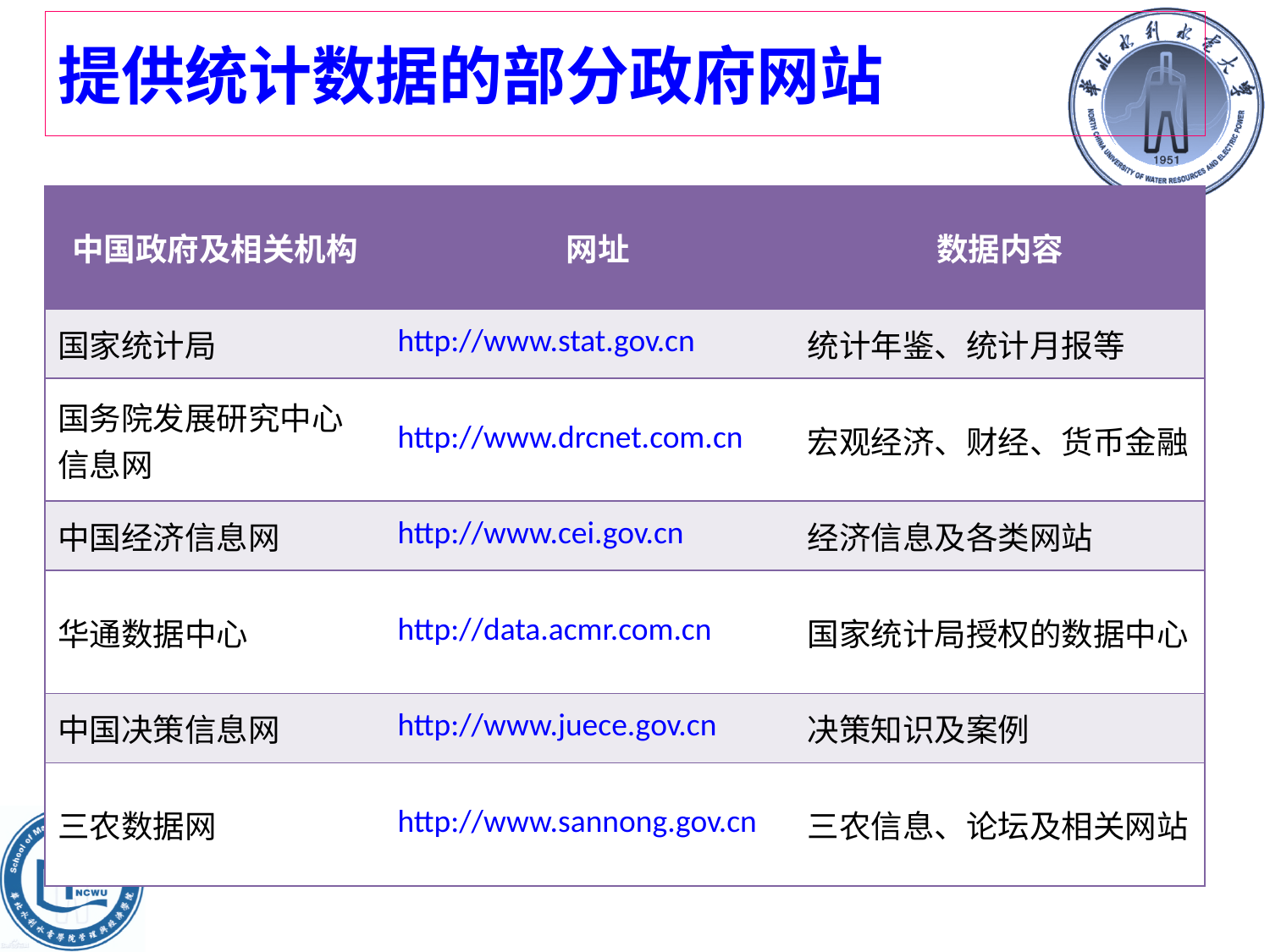

# 提供统计数据的部分政府网站
| 中国政府及相关机构 | 网址 | 数据内容 |
| --- | --- | --- |
| 国家统计局 | http://www.stat.gov.cn | 统计年鉴、统计月报等 |
| 国务院发展研究中心信息网 | http://www.drcnet.com.cn | 宏观经济、财经、货币金融 |
| 中国经济信息网 | http://www.cei.gov.cn | 经济信息及各类网站 |
| 华通数据中心 | http://data.acmr.com.cn | 国家统计局授权的数据中心 |
| 中国决策信息网 | http://www.juece.gov.cn | 决策知识及案例 |
| 三农数据网 | http://www.sannong.gov.cn | 三农信息、论坛及相关网站 |